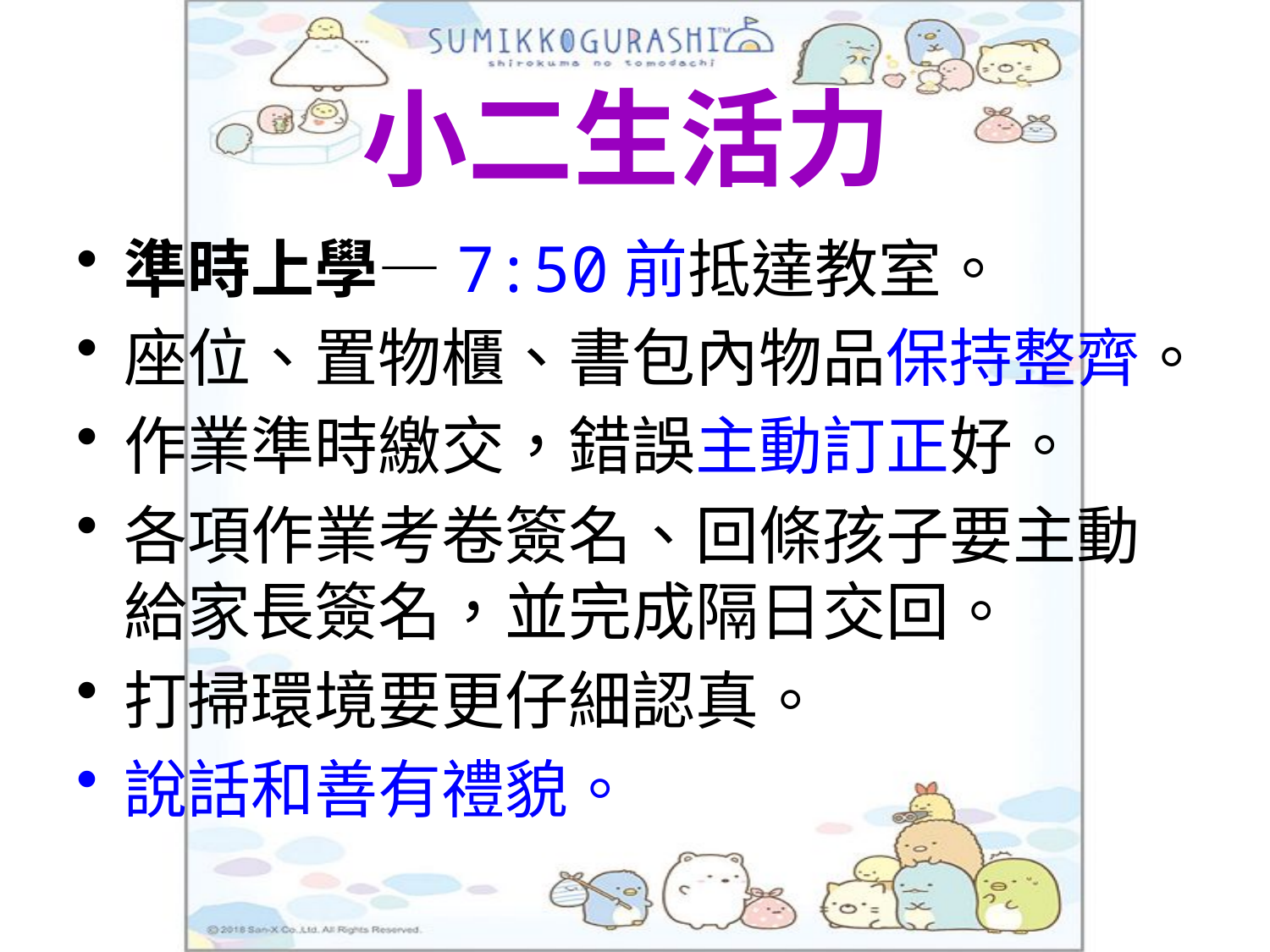

# 小二生活力
準時上學—7:50前抵達教室。
座位、置物櫃、書包內物品保持整齊。
作業準時繳交，錯誤主動訂正好。
各項作業考卷簽名、回條孩子要主動給家長簽名，並完成隔日交回。
打掃環境要更仔細認真。
說話和善有禮貌。